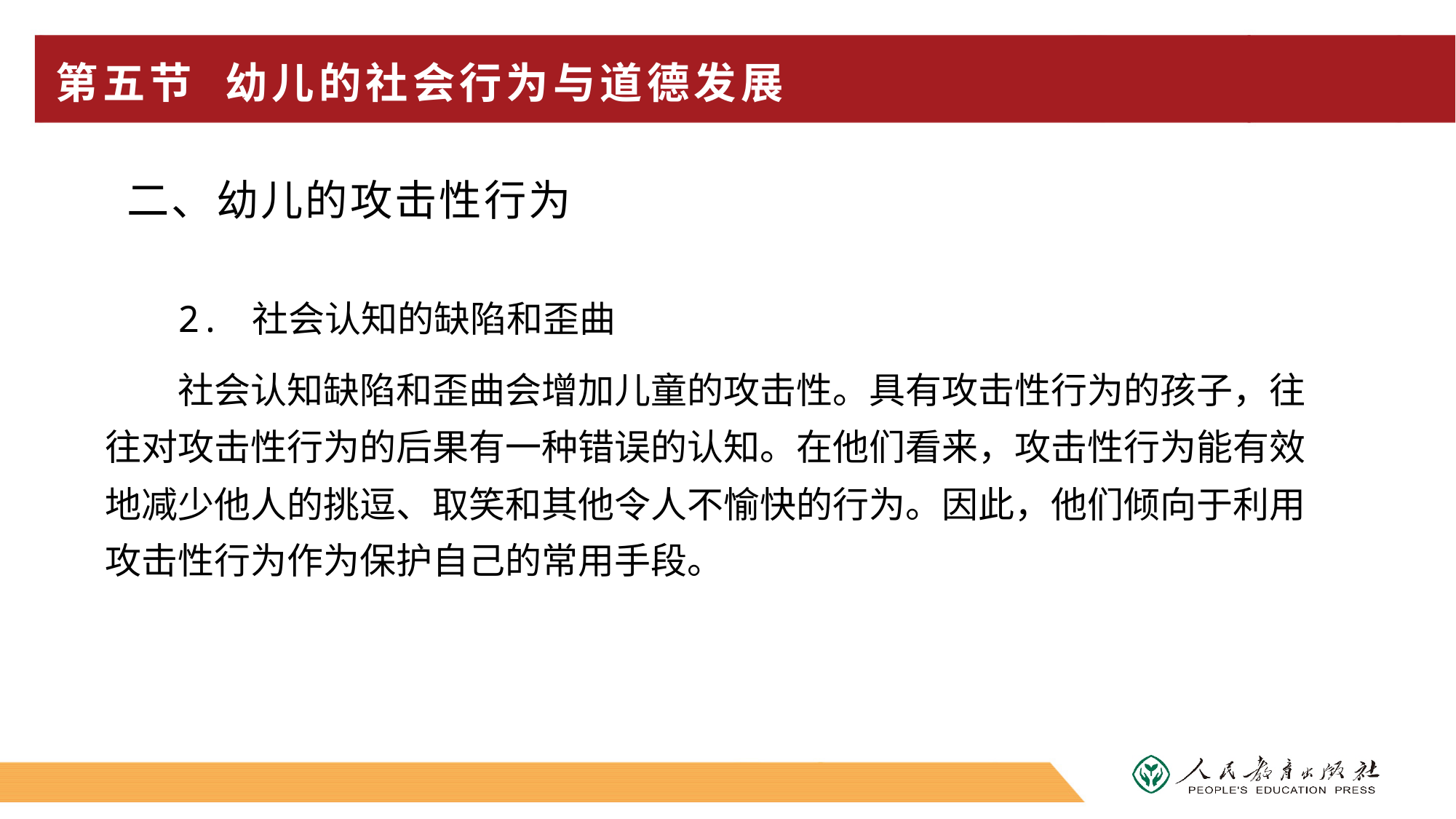

# 第五节  幼儿的社会行为与道德发展
 二、幼儿的攻击性行为
2. 社会认知的缺陷和歪曲
社会认知缺陷和歪曲会增加儿童的攻击性。具有攻击性行为的孩子，往往对攻击性行为的后果有一种错误的认知。在他们看来，攻击性行为能有效地减少他人的挑逗、取笑和其他令人不愉快的行为。因此，他们倾向于利用攻击性行为作为保护自己的常用手段。